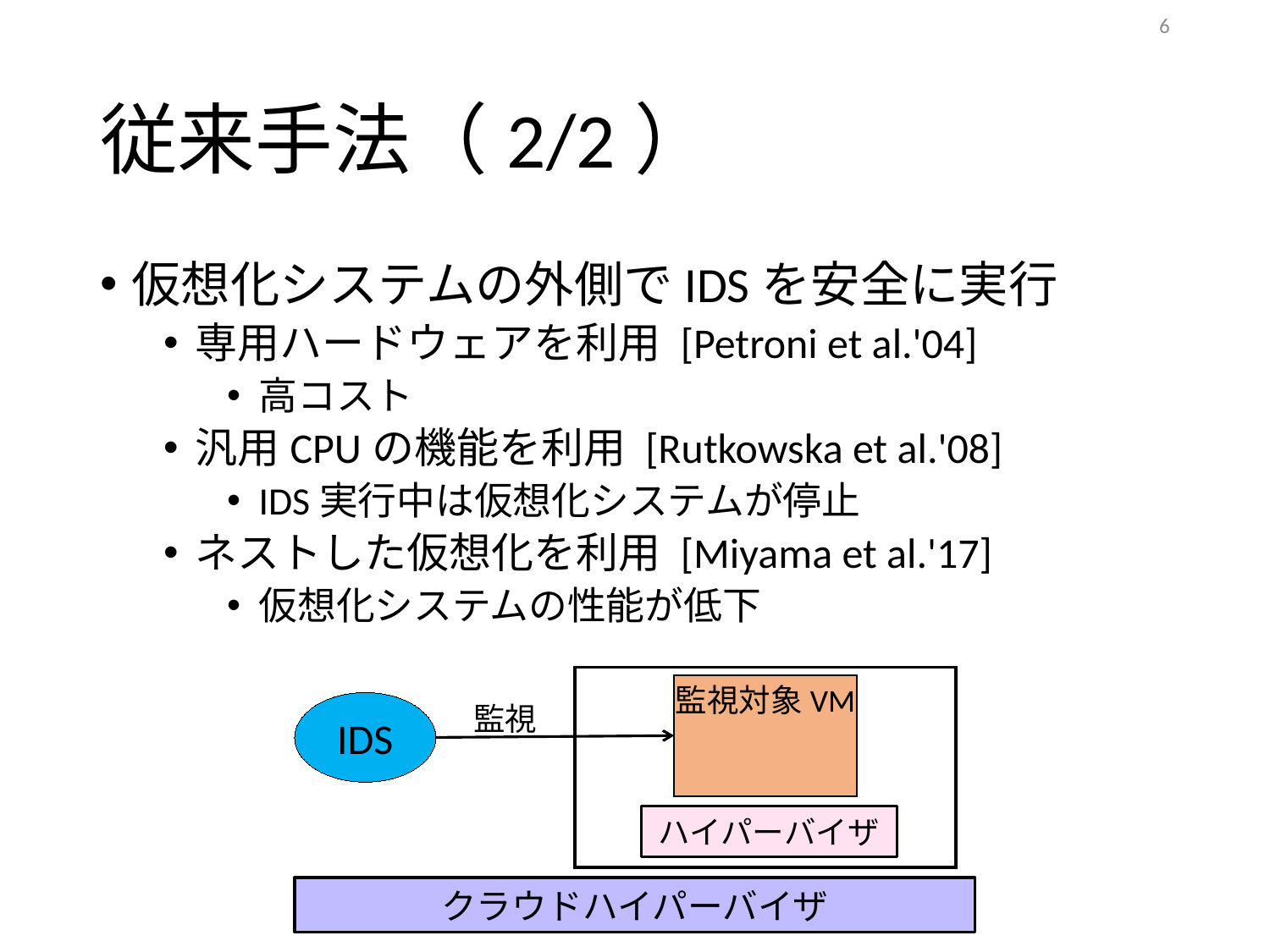

6
# 従来手法（2/2）
仮想化システムの外側でIDSを安全に実行
専用ハードウェアを利用 [Petroni et al.'04]
高コスト
汎用CPUの機能を利用 [Rutkowska et al.'08]
IDS実行中は仮想化システムが停止
ネストした仮想化を利用 [Miyama et al.'17]
仮想化システムの性能が低下

監視対象VM

IDS
監視
ハイパーバイザ
クラウドハイパーバイザ